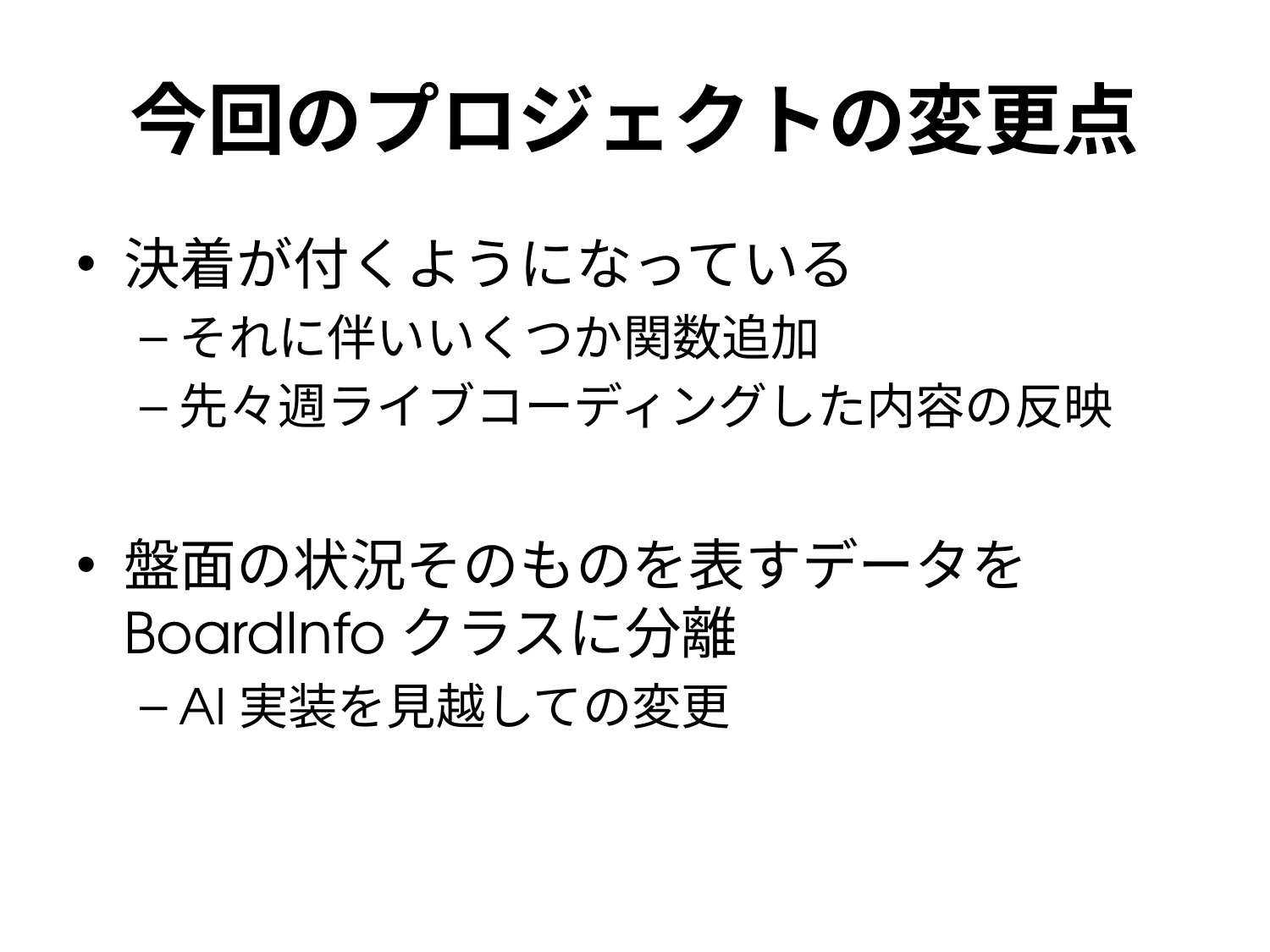

# 今回のプロジェクトの変更点
決着が付くようになっている
それに伴いいくつか関数追加
先々週ライブコーディングした内容の反映

盤面の状況そのものを表すデータを
BoardInfoクラスに分離
AI実装を見越しての変更